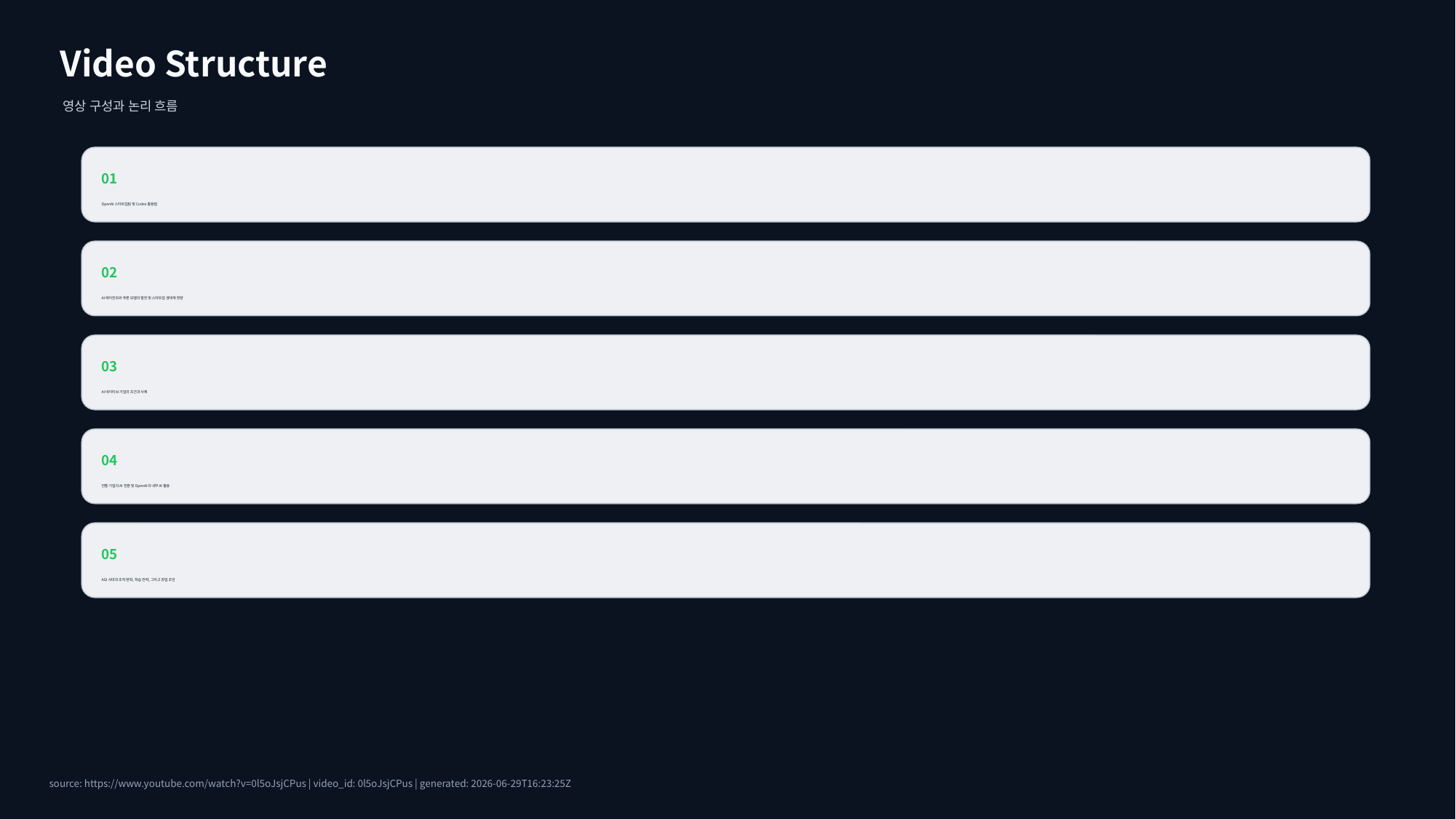

Video Structure
영상 구성과 논리 흐름

01
OpenAI 스타트업팀 및 Codex 활용법

02
AI 에이전트와 추론 모델의 발전 및 스타트업 생태계 영향

03
AI 네이티브 기업의 조건과 사례

04
전통 기업의 AI 전환 및 OpenAI의 내부 AI 활용

05
AGI 시대의 조직 변화, 학습 전략, 그리고 창업 조언
source: https://www.youtube.com/watch?v=0l5oJsjCPus | video_id: 0l5oJsjCPus | generated: 2026-06-29T16:23:25Z